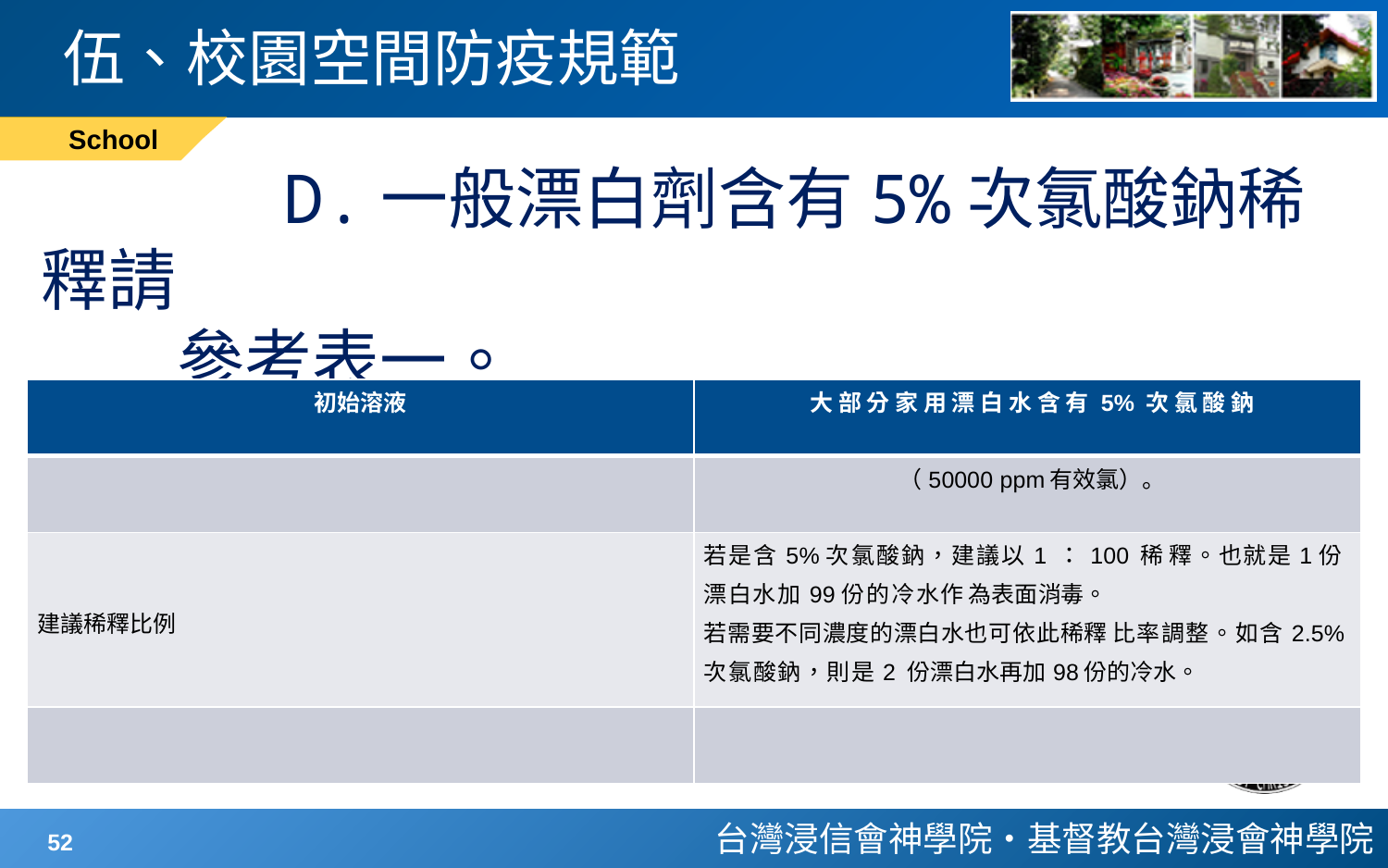

# 伍、校園空間防疫規範
School
      D.一般漂白劑含有5%次氯酸鈉稀釋請
        參考表一。
次氯酸鈉（sodium hypochlorite）濃度和使用(*ppm：百萬分之一)

| 初始溶液 | 大 部 分 家 用 漂 白 水 含 有 5% 次 氯 酸 鈉 |
| --- | --- |
|  | （50000 ppm有效氯）。 |
| 建議稀釋比例 | 若是含5%次氯酸鈉，建議以1 ：100 稀 釋。也就是1份漂白水加99份的冷水作 為表面消毒。 若需要不同濃度的漂白水也可依此稀釋 比率調整。如含2.5%次氯酸鈉，則是2 份漂白水再加98份的冷水。 |
|  |  |